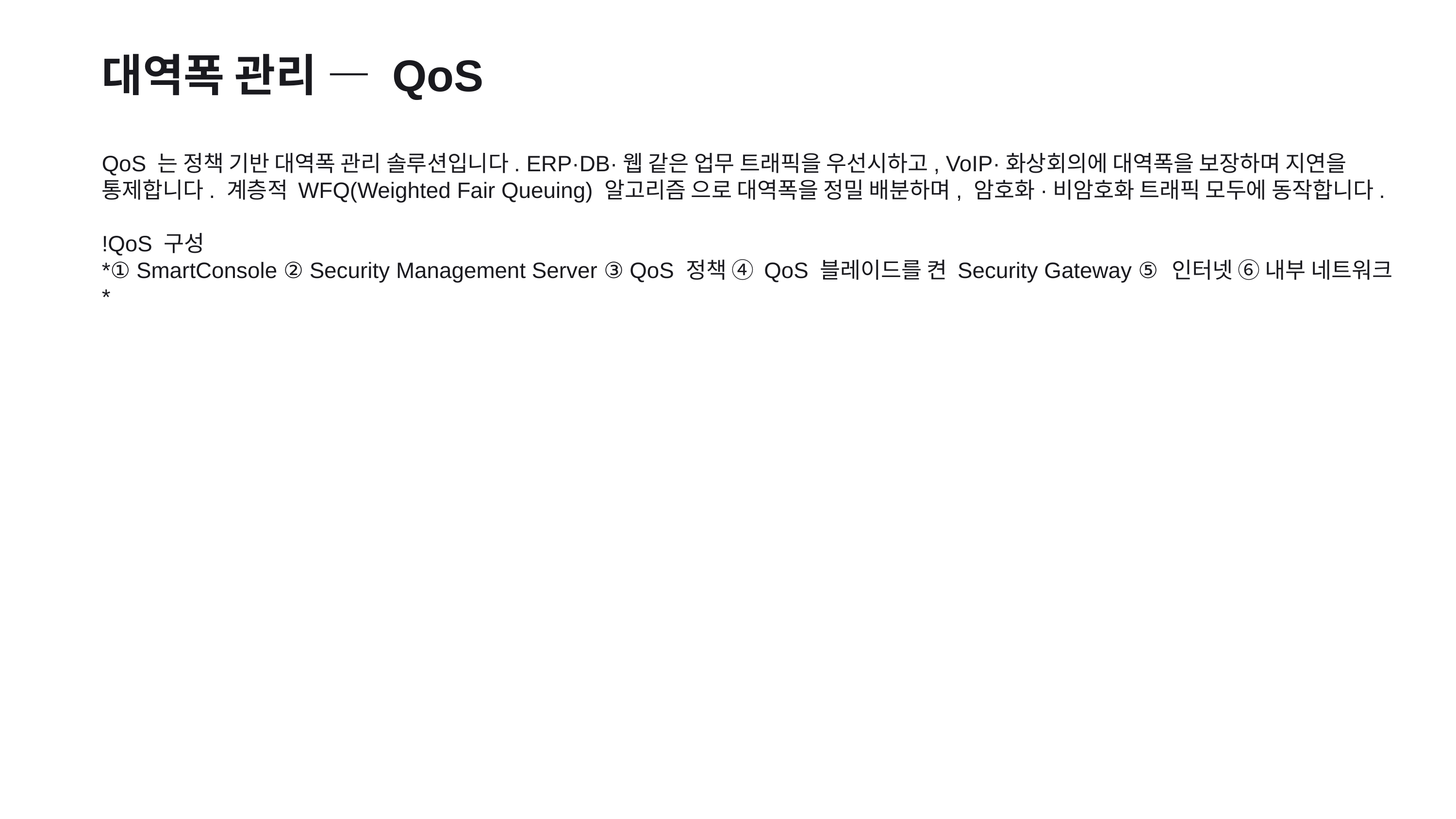

대역폭 관리 — QoS
QoS 는 정책 기반 대역폭 관리 솔루션입니다. ERP·DB·웹 같은 업무 트래픽을 우선시하고, VoIP·화상회의에 대역폭을 보장하며 지연을 통제합니다. 계층적 WFQ(Weighted Fair Queuing) 알고리즘 으로 대역폭을 정밀 배분하며, 암호화·비암호화 트래픽 모두에 동작합니다.

!QoS 구성
*① SmartConsole ② Security Management Server ③ QoS 정책 ④ QoS 블레이드를 켠 Security Gateway ⑤ 인터넷 ⑥ 내부 네트워크*